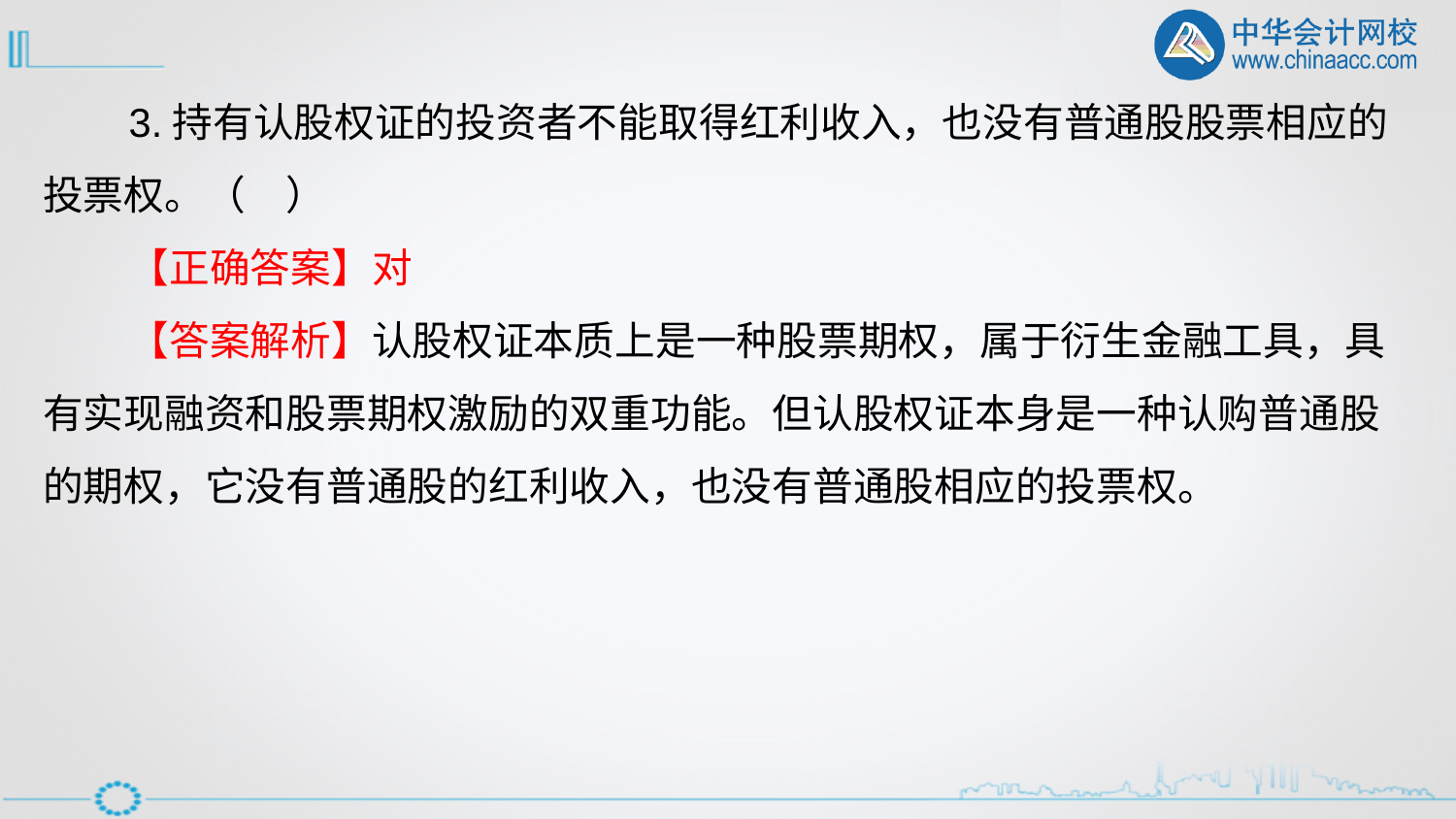

3.持有认股权证的投资者不能取得红利收入，也没有普通股股票相应的投票权。（　）
【正确答案】对
【答案解析】认股权证本质上是一种股票期权，属于衍生金融工具，具有实现融资和股票期权激励的双重功能。但认股权证本身是一种认购普通股的期权，它没有普通股的红利收入，也没有普通股相应的投票权。